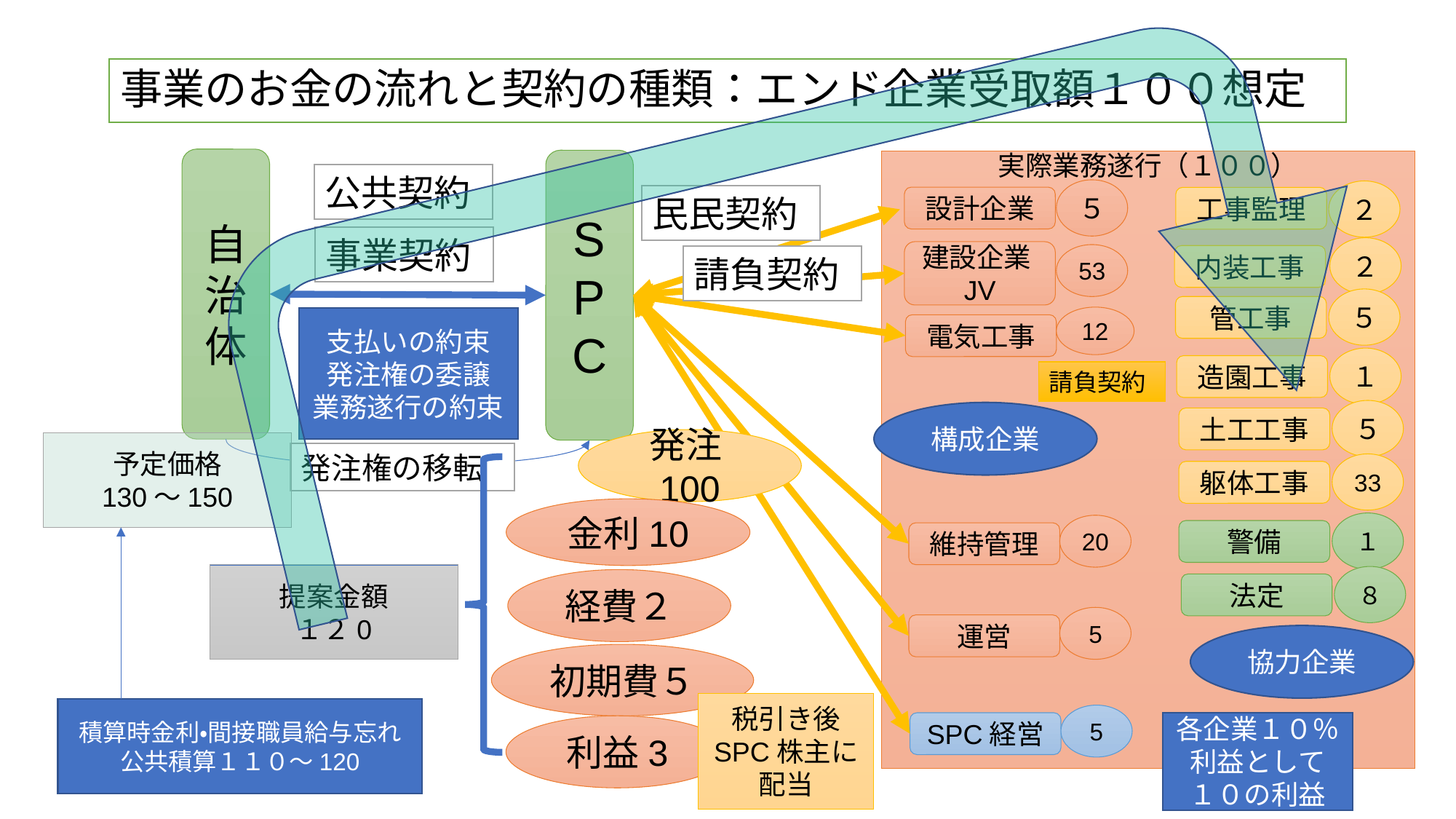

# 事業のお金の流れと契約の種類：エンド企業受取額１００想定

自
治
体
S
P
C
実際業務遂行（１００）

公共契約
５
２
民民契約
設計企業
工事監理
事業契約
２
建設企業JV
53
内装工事
請負契約
５
管工事
12
支払いの約束
発注権の委譲
業務遂行の約束
電気工事
１
造園工事
請負契約
５
構成企業
土工工事
発注100
予定価格
130～150
発注権の移転
33

躯体工事
金利10
１
20
警備
維持管理
提案金額
１２0
８
経費２
法定
5
運営
協力企業
初期費５
税引き後
SPC株主に
配当
積算時金利・間接職員給与忘れ
公共積算１１０～120
5
SPC経営
各企業１０％
利益として
１０の利益
利益3